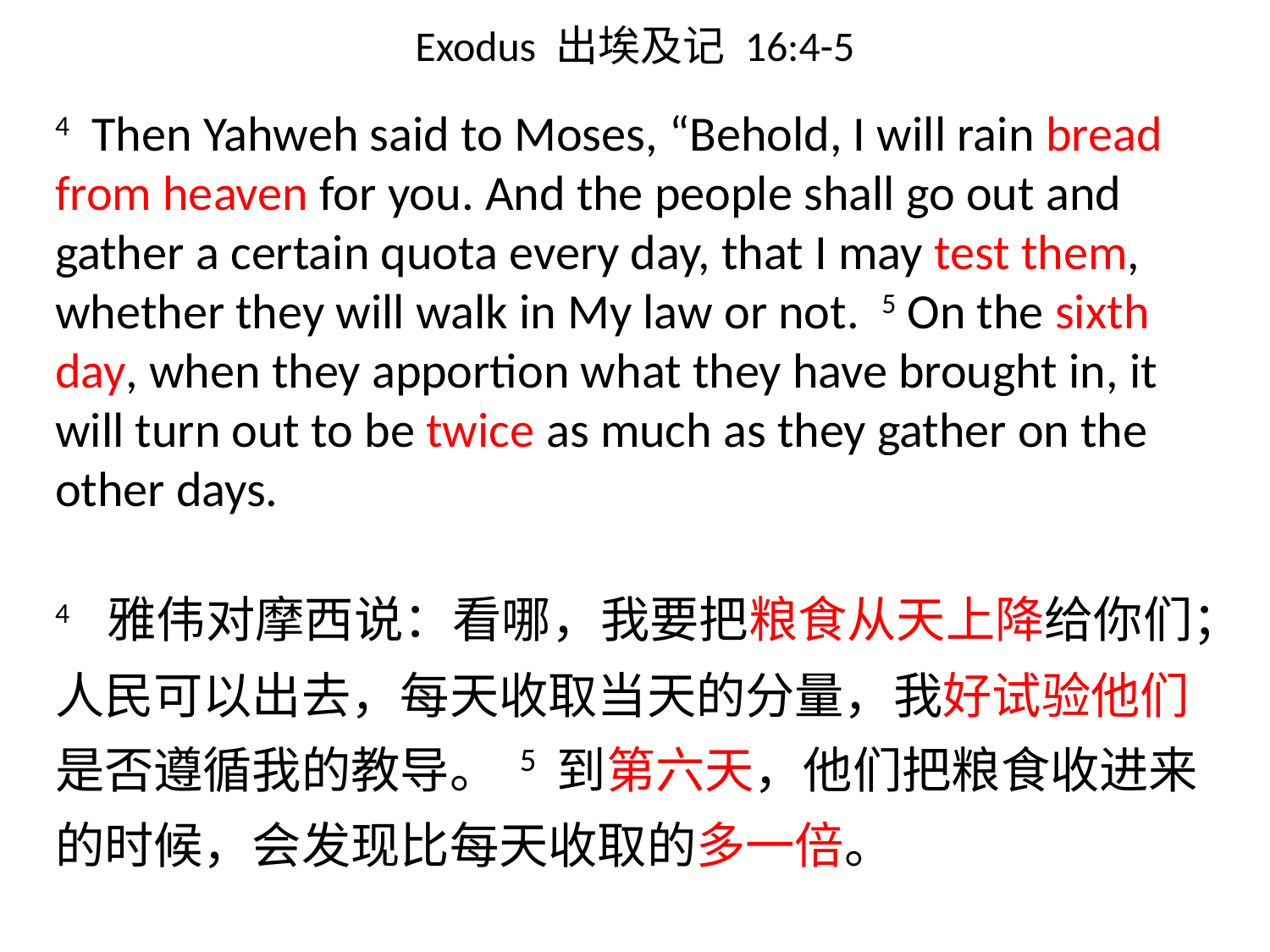

# Exodus 出埃及记 16:4-5
4  Then Yahweh said to Moses, “Behold, I will rain bread from heaven for you. And the people shall go out and gather a certain quota every day, that I may test them, whether they will walk in My law or not.  5 On the sixth day, when they apportion what they have brought in, it will turn out to be twice as much as they gather on the other days.

4    雅伟对摩西说：看哪，我要把粮食从天上降给你们；人民可以出去，每天收取当天的分量，我好试验他们是否遵循我的教导。 5 到第六天，他们把粮食收进来的时候，会发现比每天收取的多一倍。